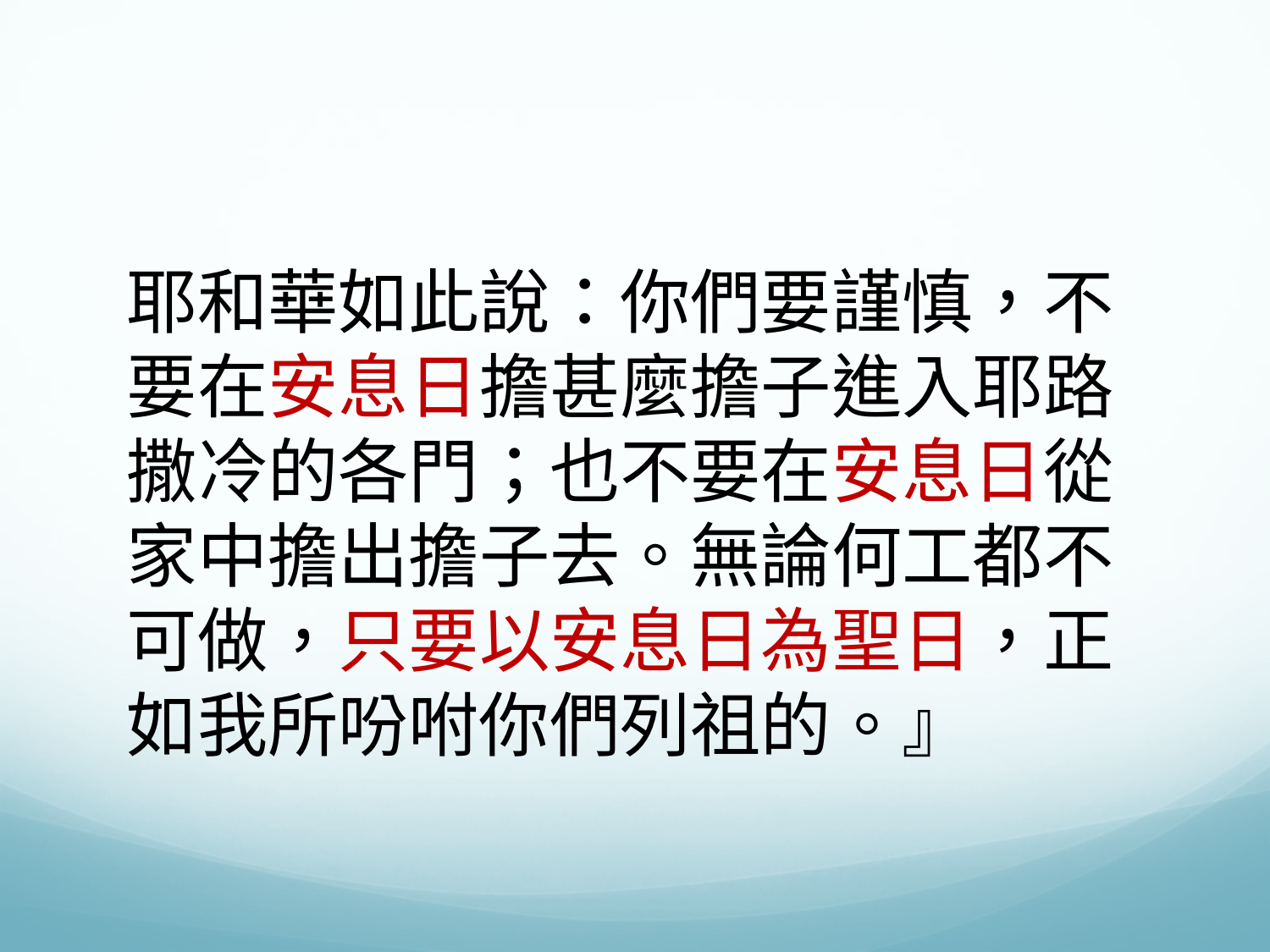

耶和華如此說：你們要謹慎，不要在安息日擔甚麼擔子進入耶路撒冷的各門；也不要在安息日從家中擔出擔子去。無論何工都不可做，只要以安息日為聖日，正如我所吩咐你們列祖的。』